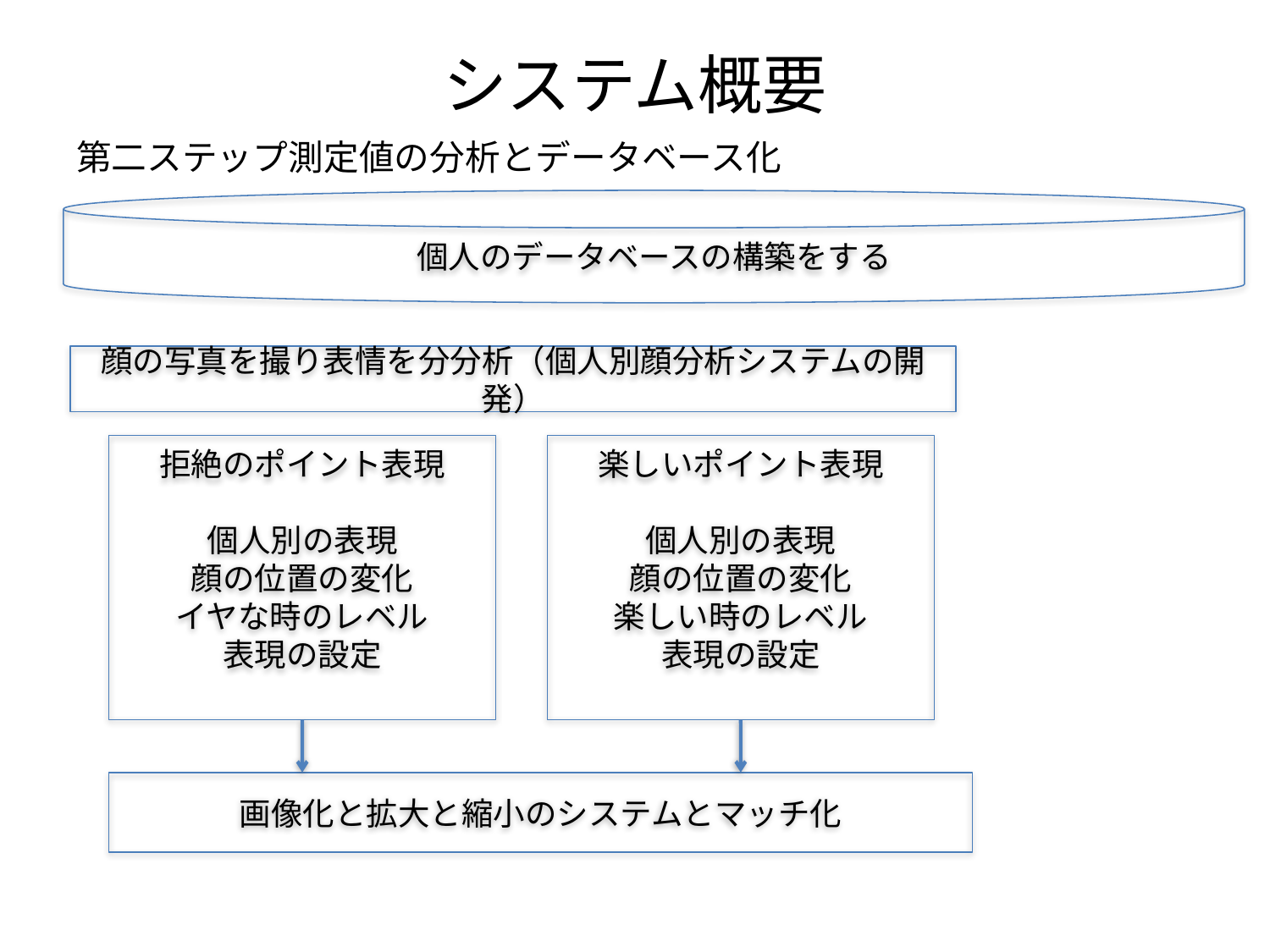

# システム概要
第二ステップ測定値の分析とデータベース化

個人のデータベースの構築をする
顔の写真を撮り表情を分分析（個人別顔分析システムの開発）

拒絶のポイント表現

個人別の表現
顔の位置の変化
イヤな時のレベル
表現の設定

楽しいポイント表現

個人別の表現
顔の位置の変化
楽しい時のレベル
表現の設定

画像化と拡大と縮小のシステムとマッチ化